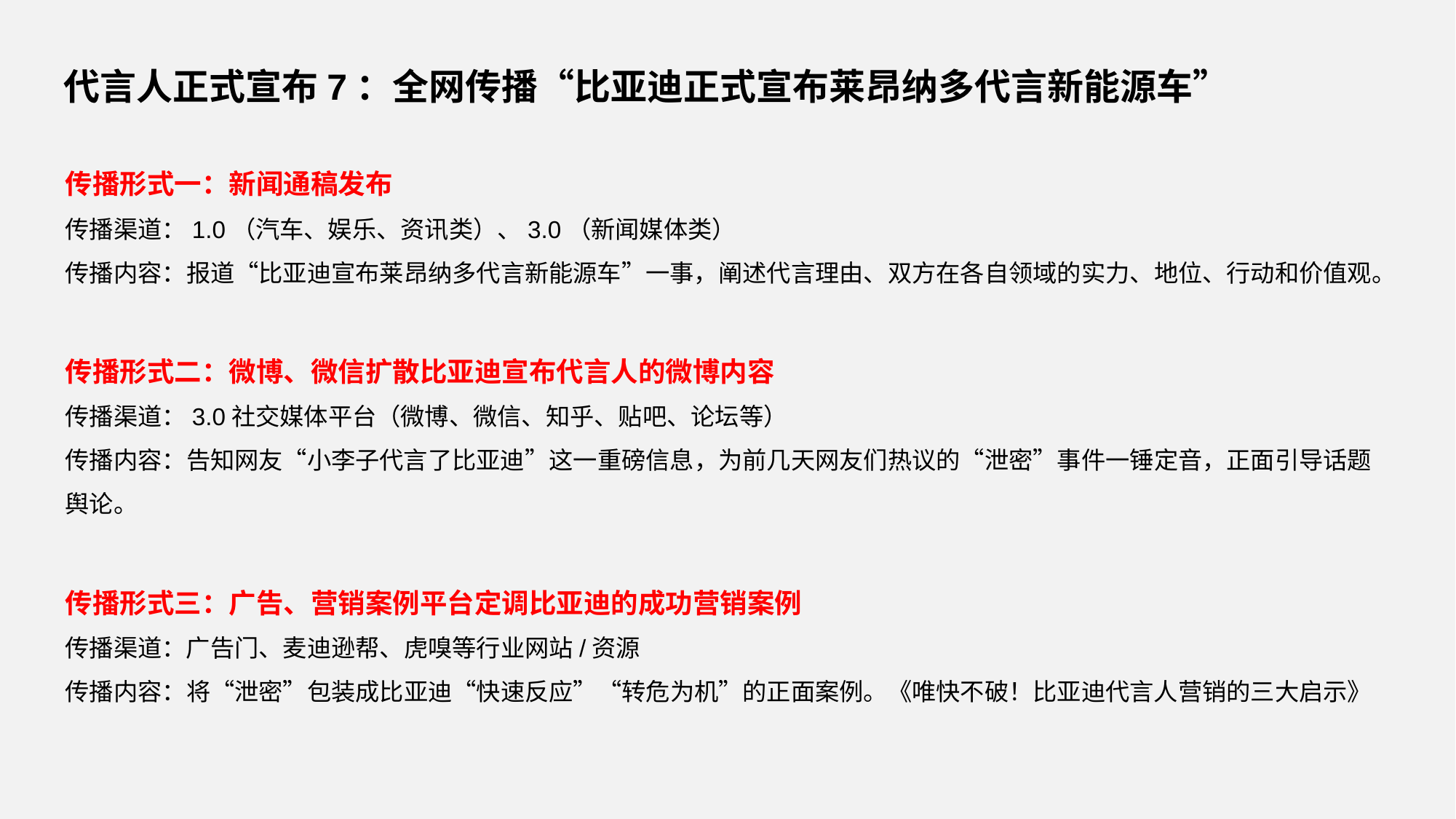

代言人正式宣布7：全网传播“比亚迪正式宣布莱昂纳多代言新能源车”
传播形式一：新闻通稿发布
传播渠道：1.0（汽车、娱乐、资讯类）、3.0（新闻媒体类）
传播内容：报道“比亚迪宣布莱昂纳多代言新能源车”一事，阐述代言理由、双方在各自领域的实力、地位、行动和价值观。
传播形式二：微博、微信扩散比亚迪宣布代言人的微博内容
传播渠道：3.0社交媒体平台（微博、微信、知乎、贴吧、论坛等）
传播内容：告知网友“小李子代言了比亚迪”这一重磅信息，为前几天网友们热议的“泄密”事件一锤定音，正面引导话题舆论。
传播形式三：广告、营销案例平台定调比亚迪的成功营销案例
传播渠道：广告门、麦迪逊帮、虎嗅等行业网站/资源
传播内容：将“泄密”包装成比亚迪“快速反应”“转危为机”的正面案例。《唯快不破！比亚迪代言人营销的三大启示》